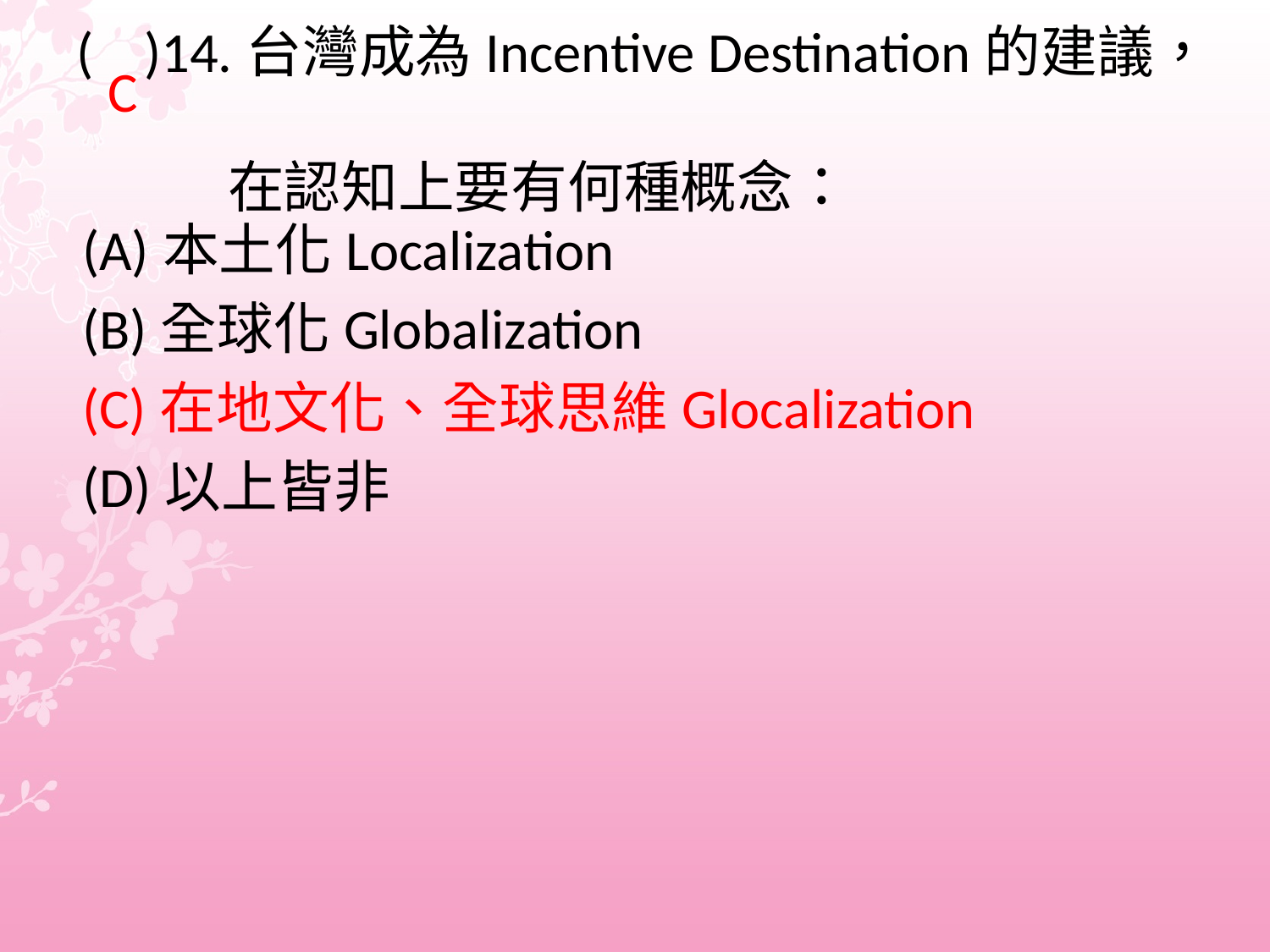

# (    )14.台灣成為Incentive Destination的建議， 在認知上要有何種概念：
  C

(A)本土化Localization
(B)全球化Globalization
(C)在地文化、全球思維Glocalization
(D)以上皆非